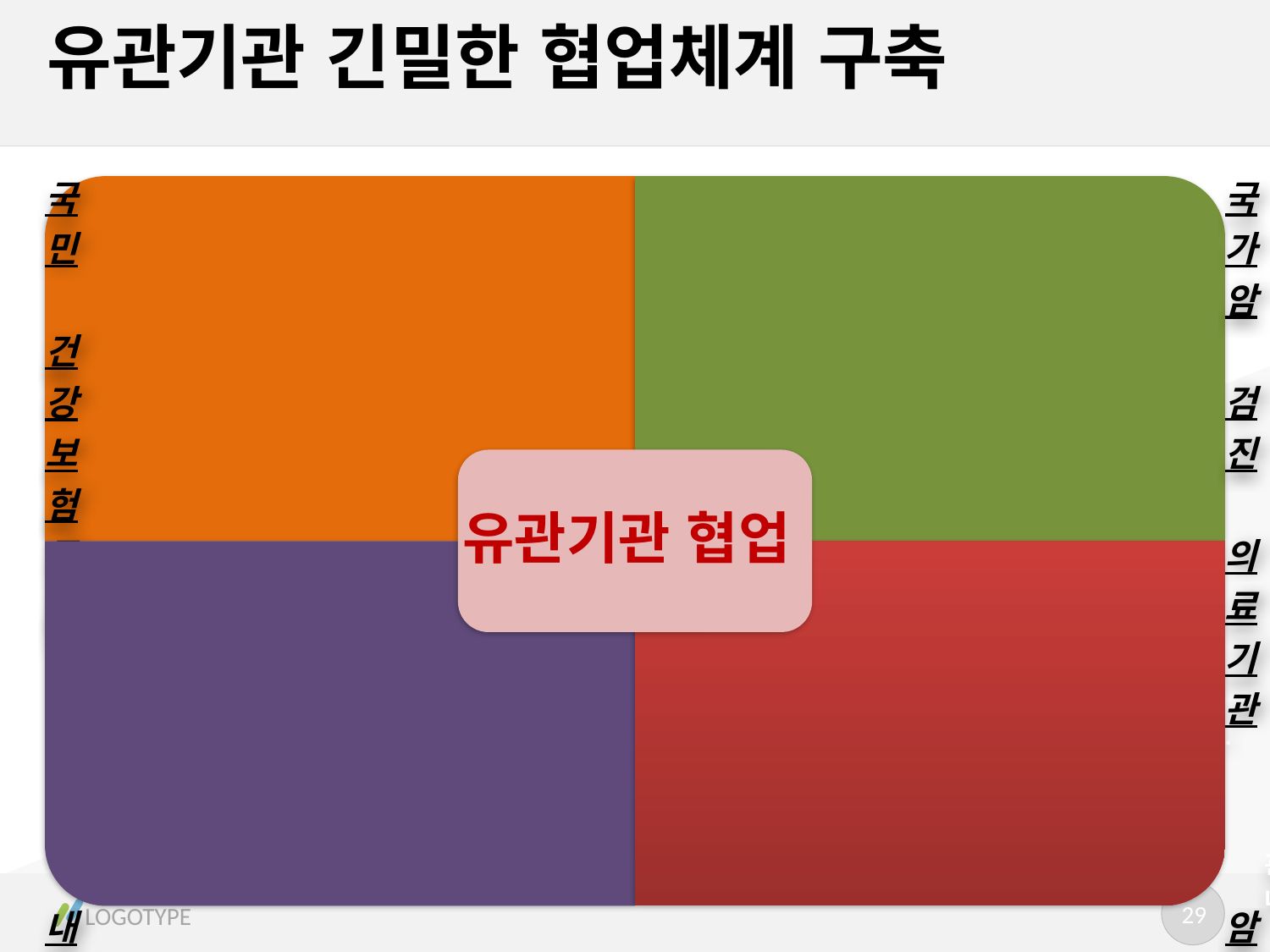

# 유관기관 긴밀한 협업체계 구축
국민 건강보험공단
  유관기관 협업